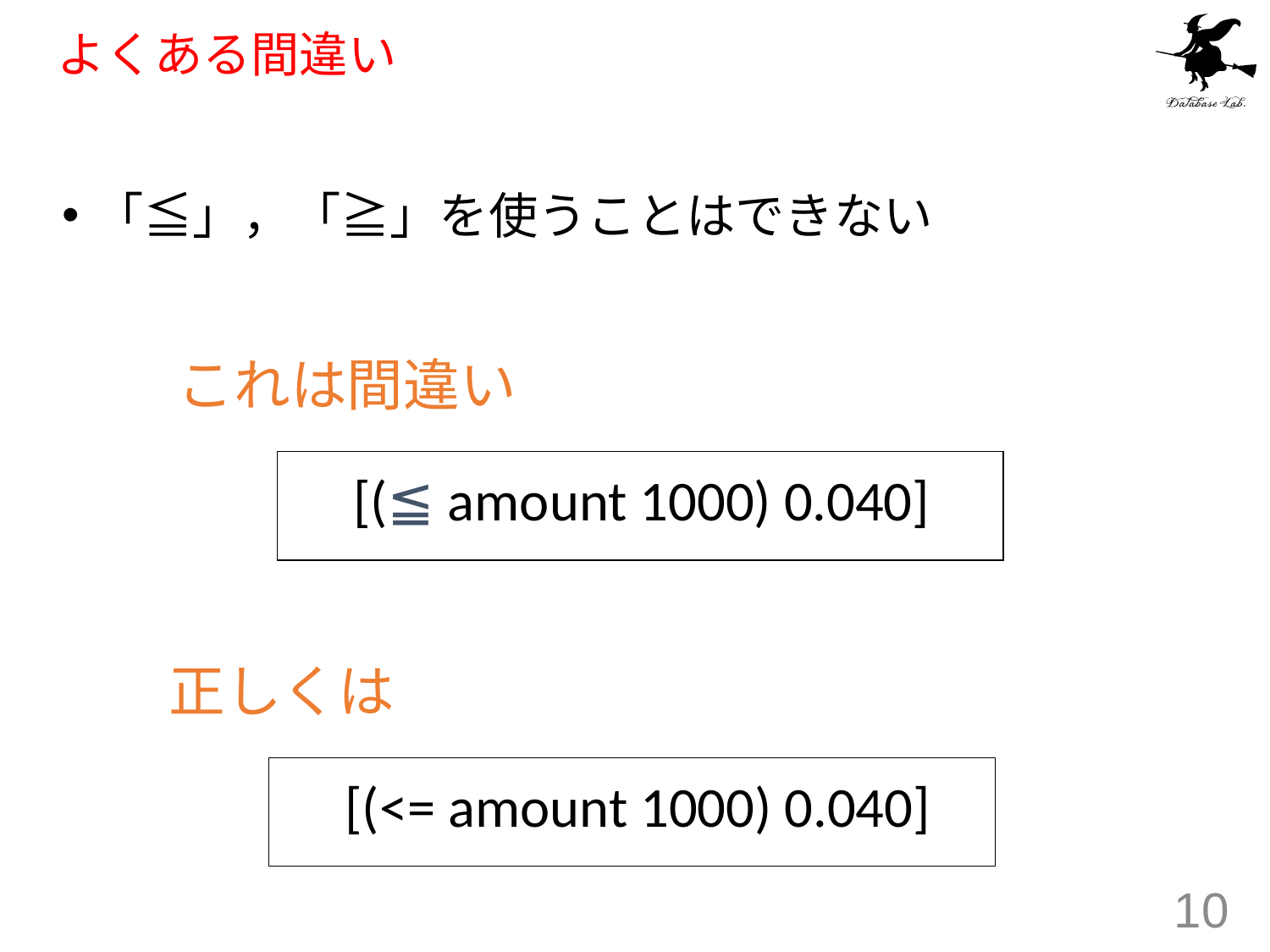

# よくある間違い
「≦」，「≧」を使うことはできない
これは間違い
     [(≦ amount 1000) 0.040]
正しくは
     [(<= amount 1000) 0.040]
10